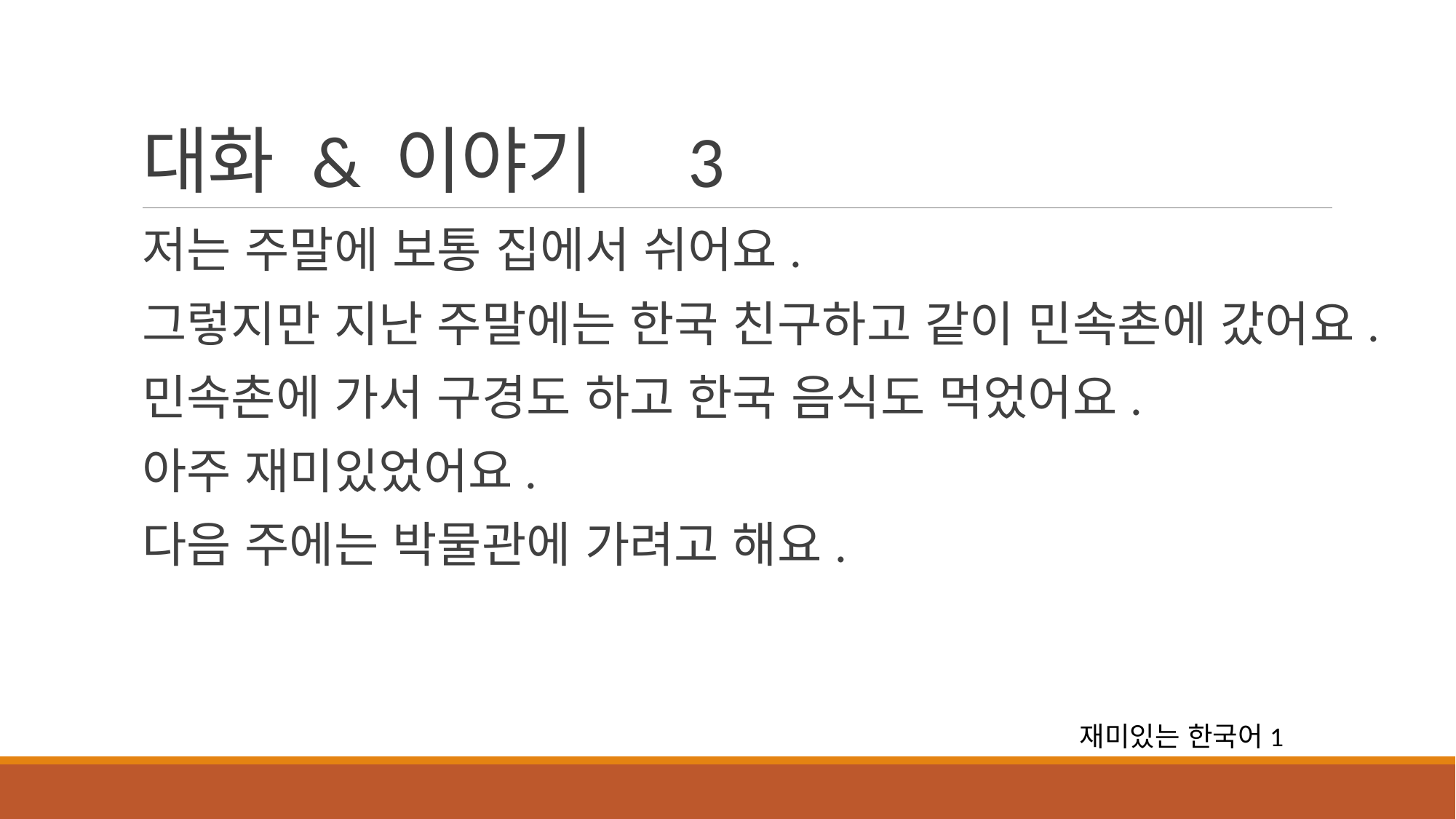

# 대화 & 이야기	3
저는 주말에 보통 집에서 쉬어요.
그렇지만 지난 주말에는 한국 친구하고 같이 민속촌에 갔어요.
민속촌에 가서 구경도 하고 한국 음식도 먹었어요.
아주 재미있었어요.
다음 주에는 박물관에 가려고 해요.
재미있는 한국어1